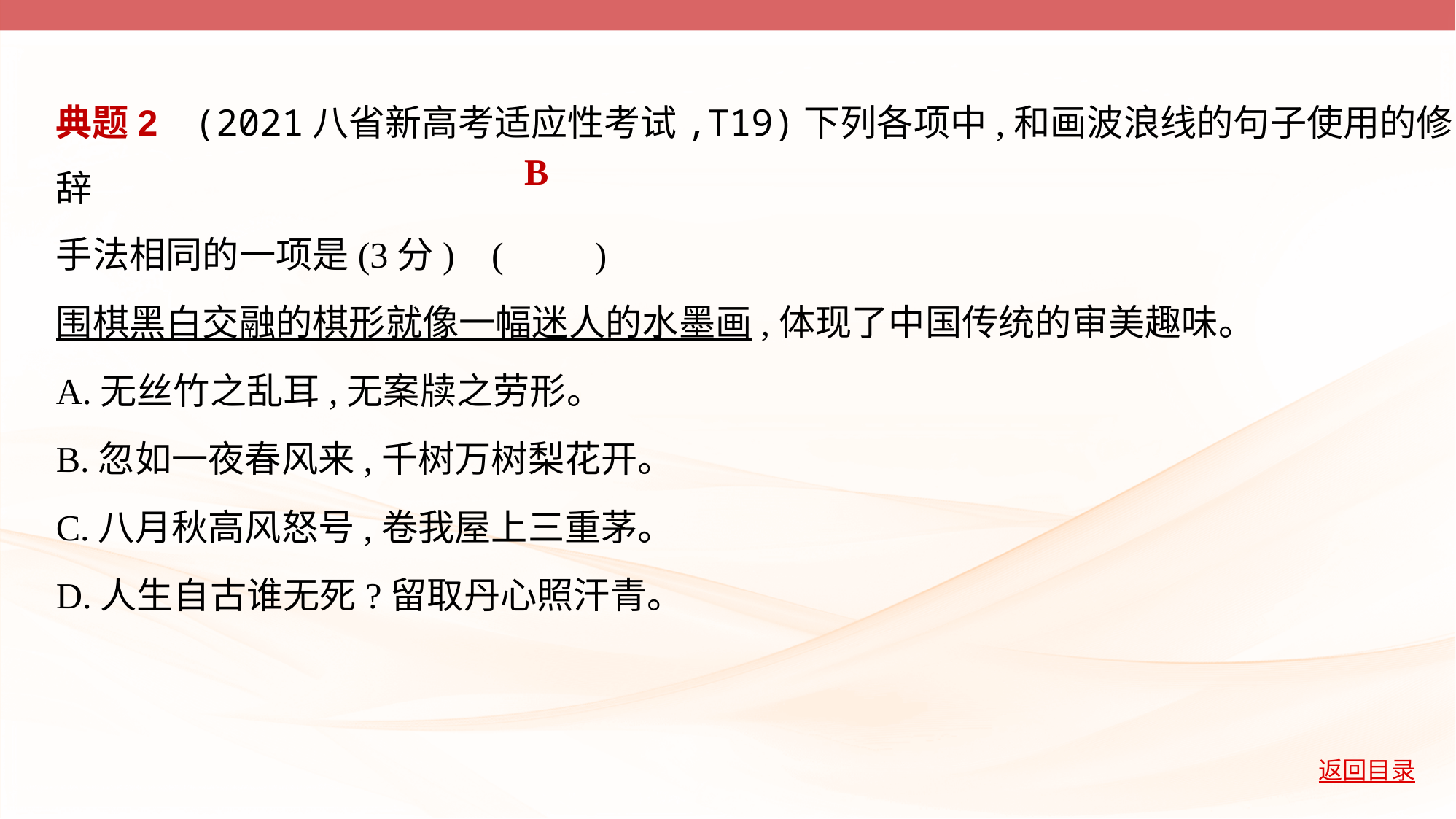

典题2    (2021八省新高考适应性考试,T19)下列各项中,和画波浪线的句子使用的修辞
手法相同的一项是(3分) (          )
围棋黑白交融的棋形就像一幅迷人的水墨画,体现了中国传统的审美趣味。
A.无丝竹之乱耳,无案牍之劳形。
B.忽如一夜春风来,千树万树梨花开。
C.八月秋高风怒号,卷我屋上三重茅。
D.人生自古谁无死?留取丹心照汗青。
B